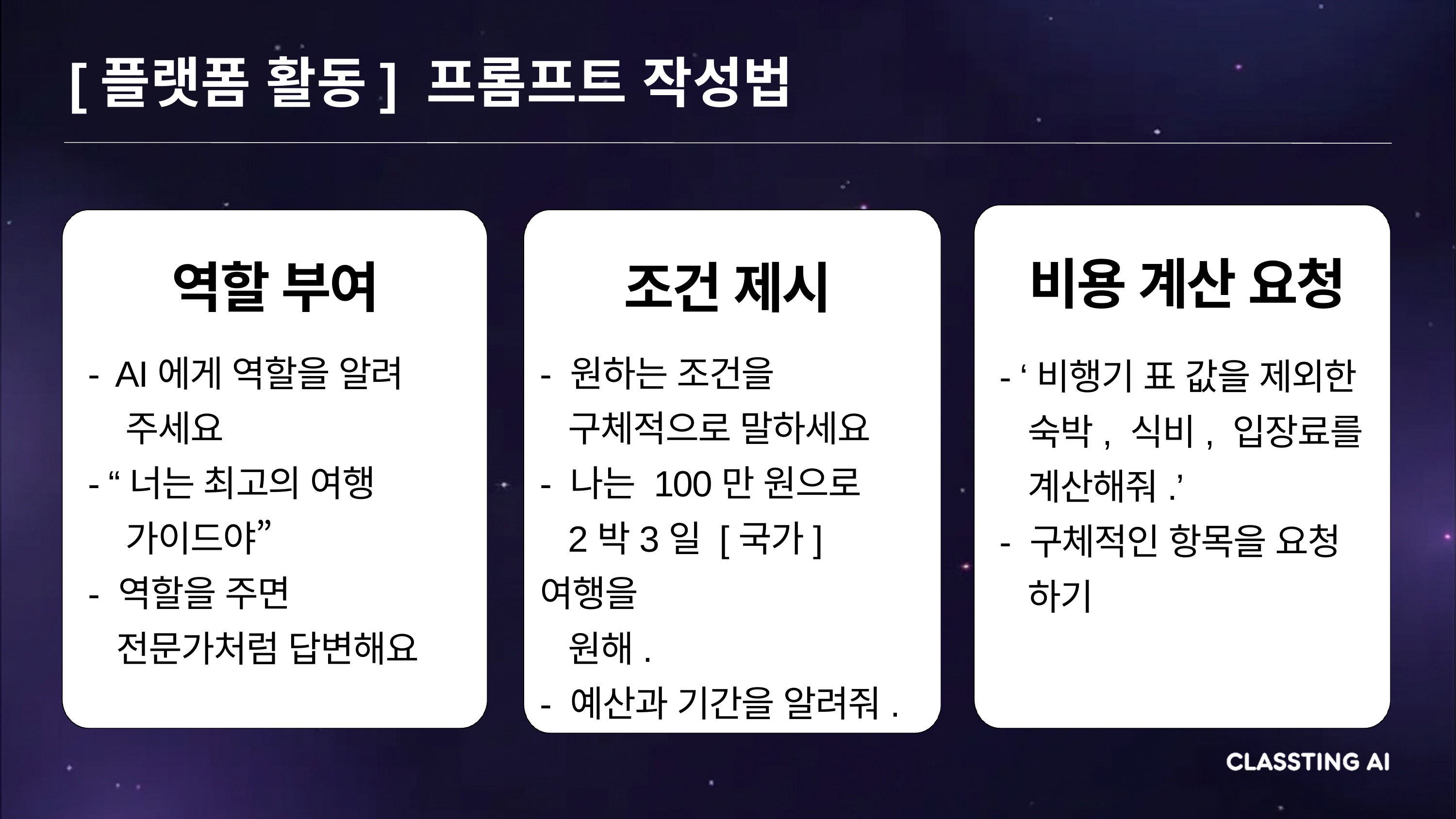

[플랫폼 활동] 프롬프트 작성법

비용 계산 요청
역할 부여
조건 제시
-  AI에게 역할을 알려
   주세요
- “너는 최고의 여행
   가이드야”
- 역할을 주면
  전문가처럼 답변해요
- 원하는 조건을
  구체적으로 말하세요
- 나는 100만 원으로
   2박3일 [국가] 여행을
  원해.
- 예산과 기간을 알려줘.
- ‘비행기 표 값을 제외한
  숙박, 식비, 입장료를
  계산해줘.’
- 구체적인 항목을 요청
  하기